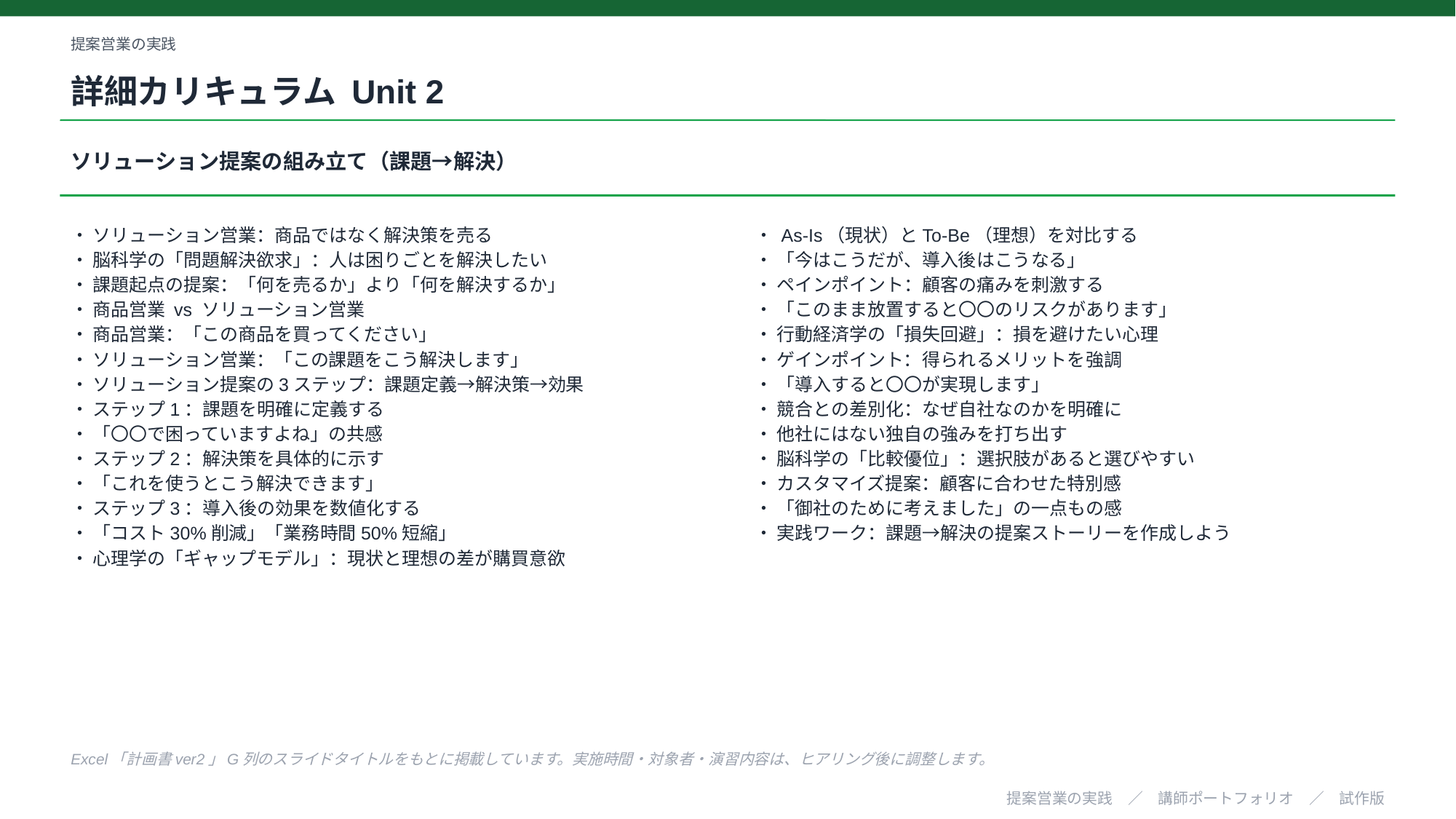

提案営業の実践
詳細カリキュラム Unit 2

ソリューション提案の組み立て（課題→解決）

・ ソリューション営業：商品ではなく解決策を売る
・ 脳科学の「問題解決欲求」：人は困りごとを解決したい
・ 課題起点の提案：「何を売るか」より「何を解決するか」
・ 商品営業 vs ソリューション営業
・ 商品営業：「この商品を買ってください」
・ ソリューション営業：「この課題をこう解決します」
・ ソリューション提案の3ステップ：課題定義→解決策→効果
・ ステップ1：課題を明確に定義する
・ 「〇〇で困っていますよね」の共感
・ ステップ2：解決策を具体的に示す
・ 「これを使うとこう解決できます」
・ ステップ3：導入後の効果を数値化する
・ 「コスト30%削減」「業務時間50%短縮」
・ 心理学の「ギャップモデル」：現状と理想の差が購買意欲
・ As-Is（現状）とTo-Be（理想）を対比する
・ 「今はこうだが、導入後はこうなる」
・ ペインポイント：顧客の痛みを刺激する
・ 「このまま放置すると〇〇のリスクがあります」
・ 行動経済学の「損失回避」：損を避けたい心理
・ ゲインポイント：得られるメリットを強調
・ 「導入すると〇〇が実現します」
・ 競合との差別化：なぜ自社なのかを明確に
・ 他社にはない独自の強みを打ち出す
・ 脳科学の「比較優位」：選択肢があると選びやすい
・ カスタマイズ提案：顧客に合わせた特別感
・ 「御社のために考えました」の一点もの感
・ 実践ワーク：課題→解決の提案ストーリーを作成しよう
Excel「計画書ver2」G列のスライドタイトルをもとに掲載しています。実施時間・対象者・演習内容は、ヒアリング後に調整します。
提案営業の実践　／　講師ポートフォリオ　／　試作版